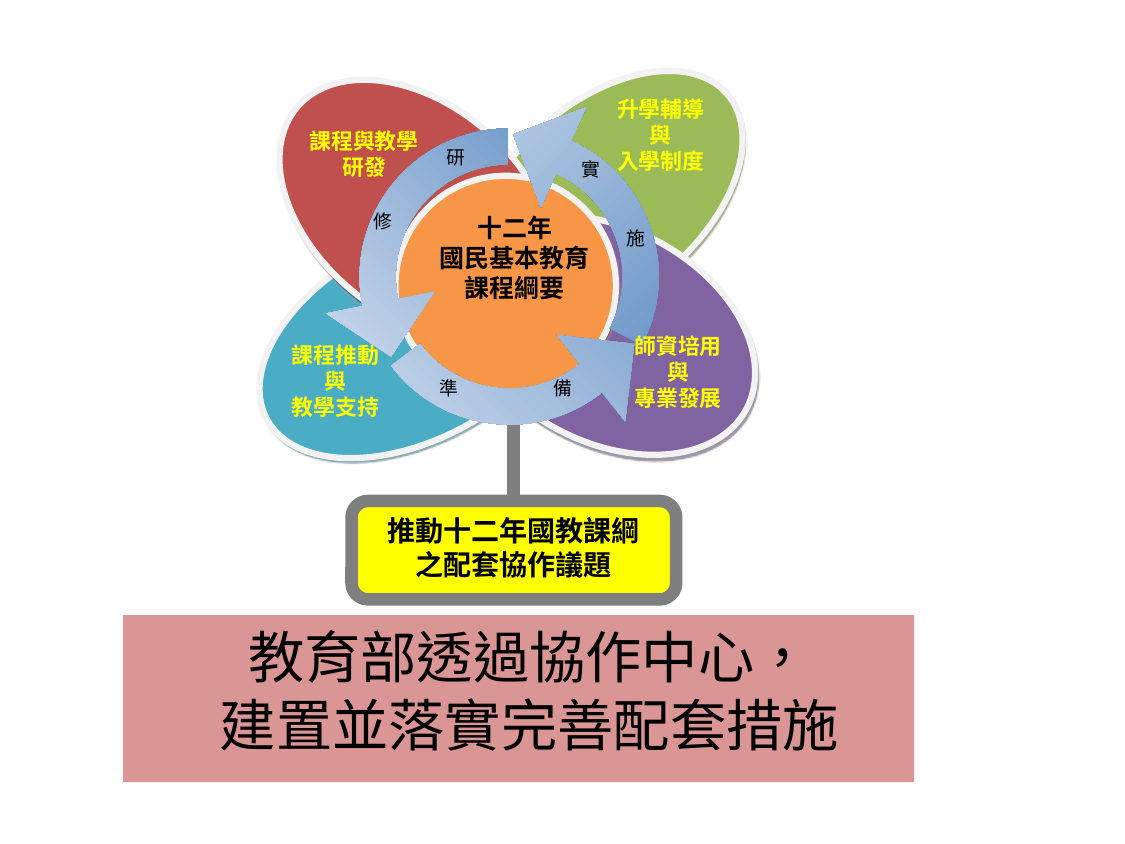

47

升學輔導
與
入學制度

課程與教學
研發

研

實

修

十二年
國民基本教育
課程綱要

施

師資培用
與
專業發展

課程推動
與
教學支持

準

備

推動十二年國教課綱
之配套協作議題
# 教育部透過協作中心， 建置並落實完善配套措施